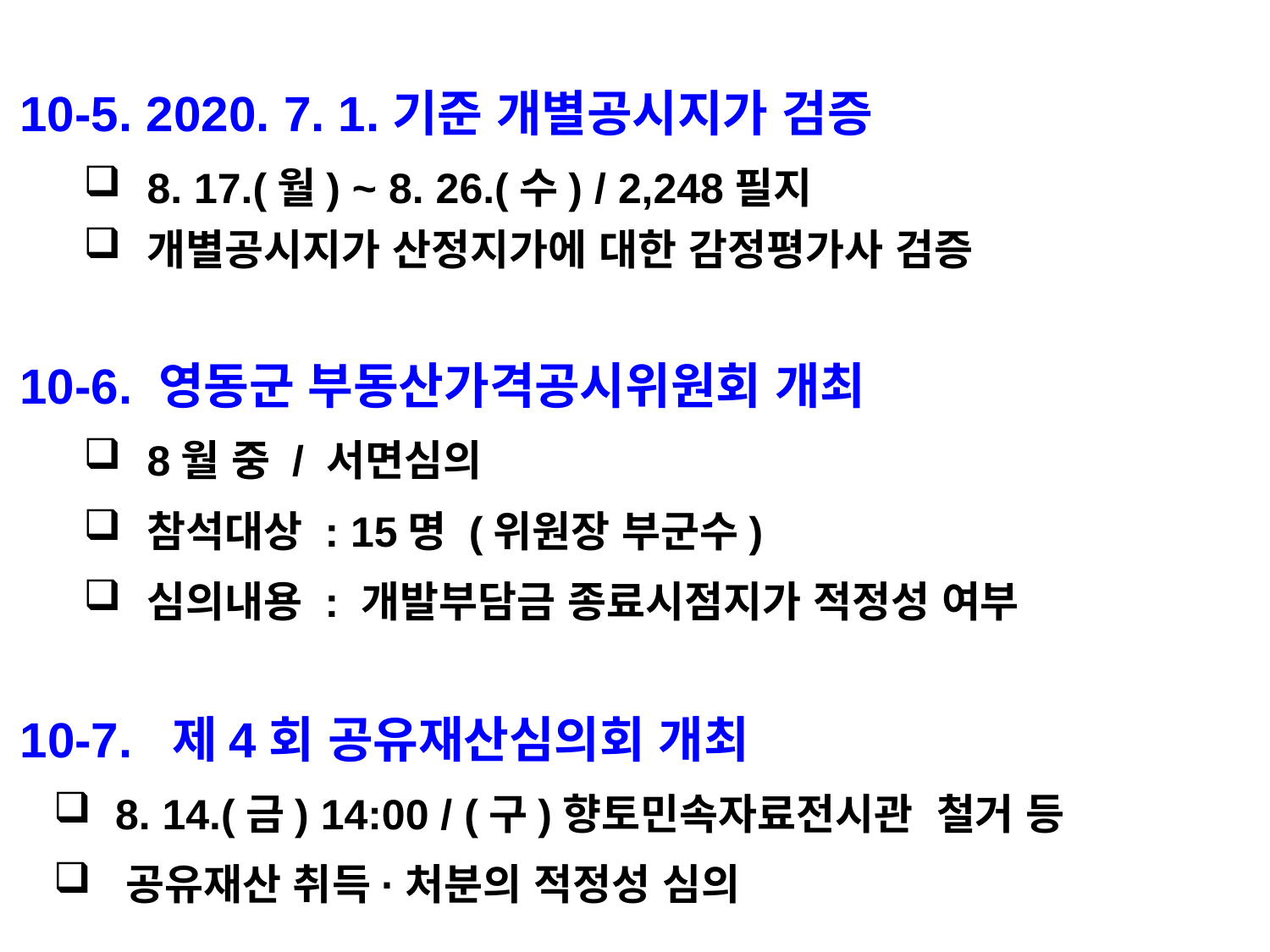

10-5. 2020. 7. 1.기준 개별공시지가 검증
8. 17.(월) ~ 8. 26.(수) / 2,248필지
개별공시지가 산정지가에 대한 감정평가사 검증
10-6. 영동군 부동산가격공시위원회 개최
8월 중 / 서면심의
참석대상 : 15명 (위원장 부군수)
심의내용 : 개발부담금 종료시점지가 적정성 여부
10-7.  제4회 공유재산심의회 개최
  8. 14.(금) 14:00 / (구)향토민속자료전시관  철거 등
  공유재산 취득·처분의 적정성 심의